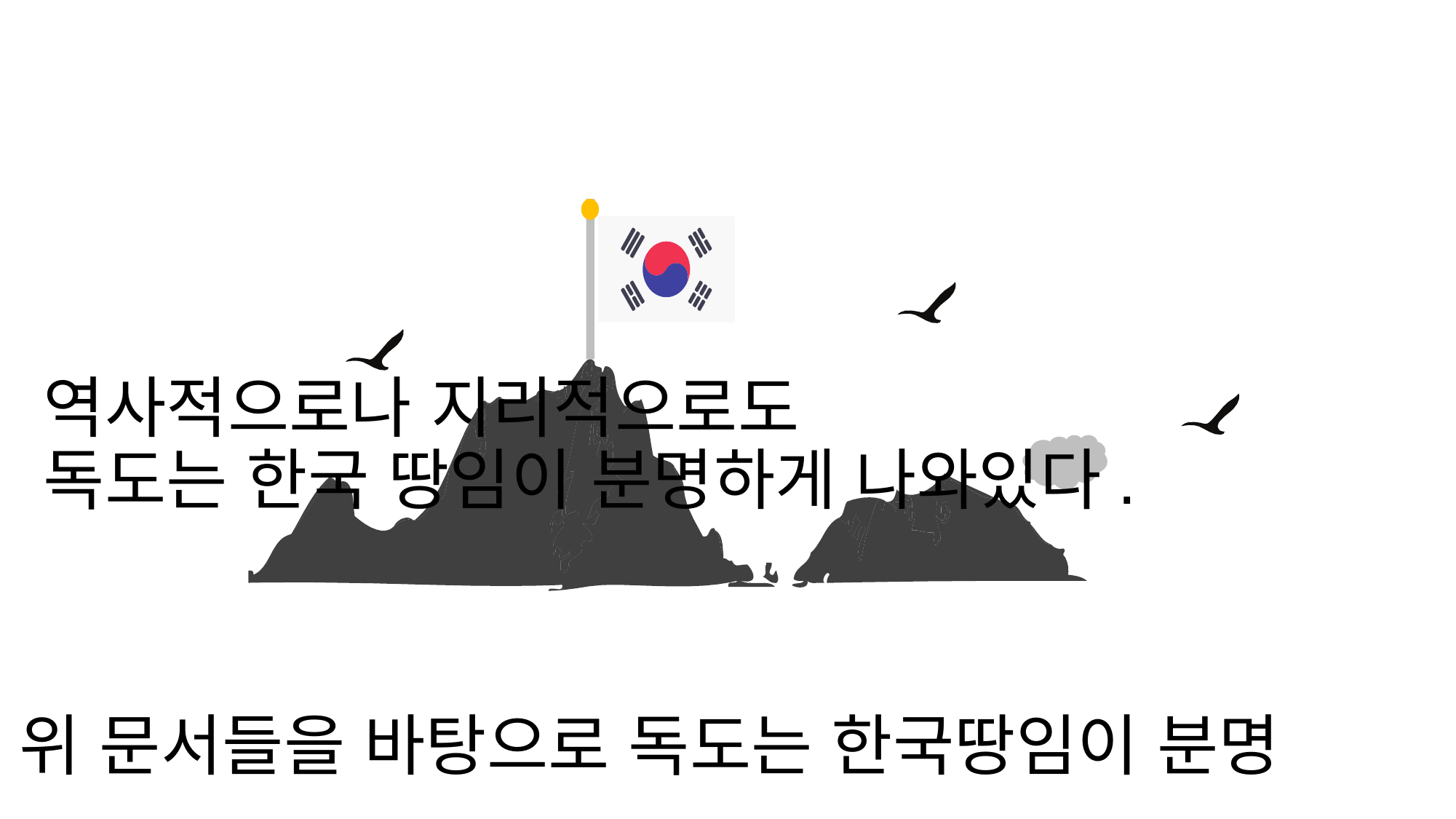

역사적으로나 지리적으로도
독도는 한국 땅임이 분명하게 나와있다.
# 위 문서들을 바탕으로 독도는 한국땅임이 분명